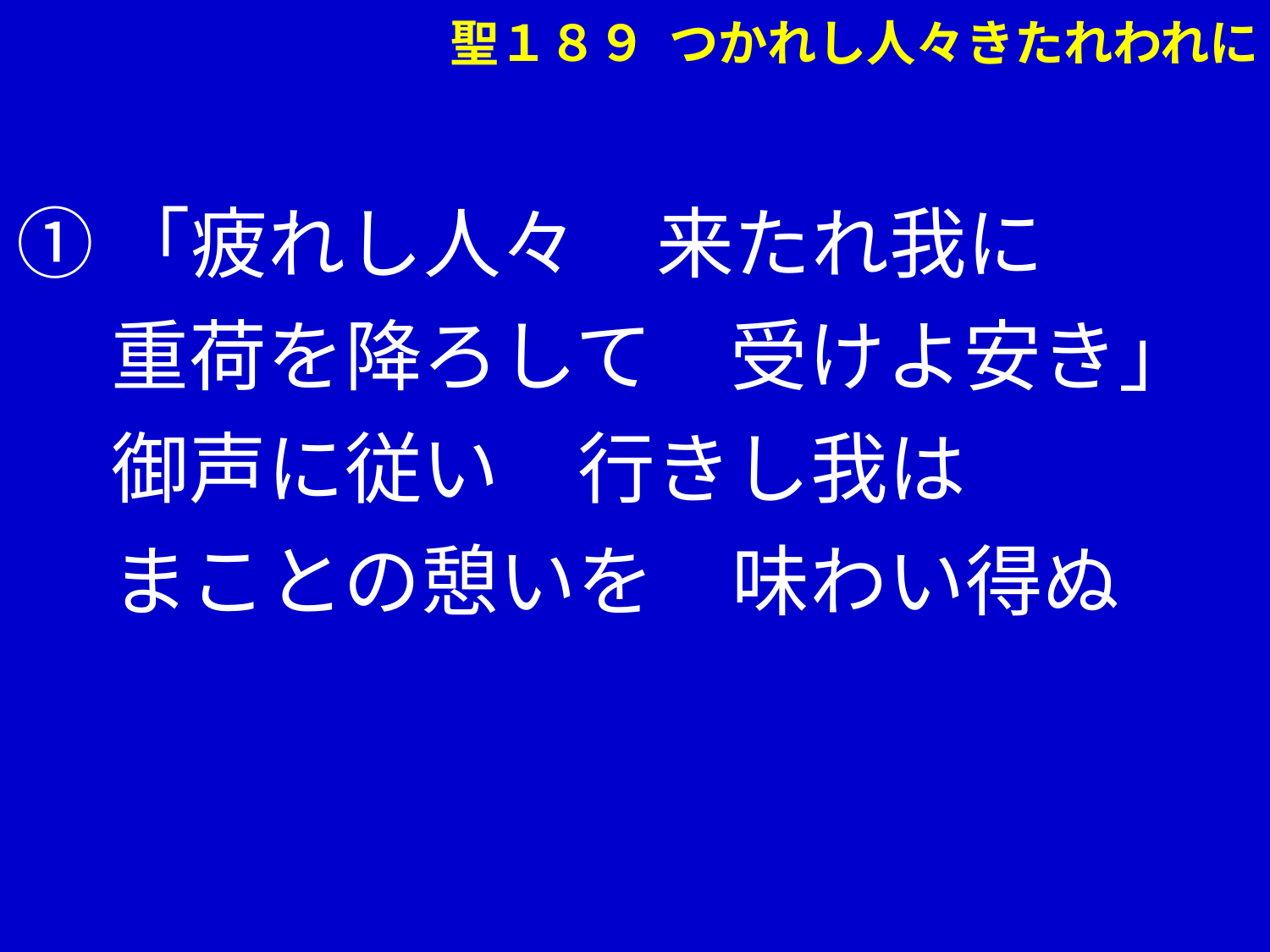

聖１８９  つかれし人々きたれわれに

①「疲れし人々　来たれ我に
　 重荷を降ろして　受けよ安き」
　 御声に従い　行きし我は
　 まことの憩いを　味わい得ぬ